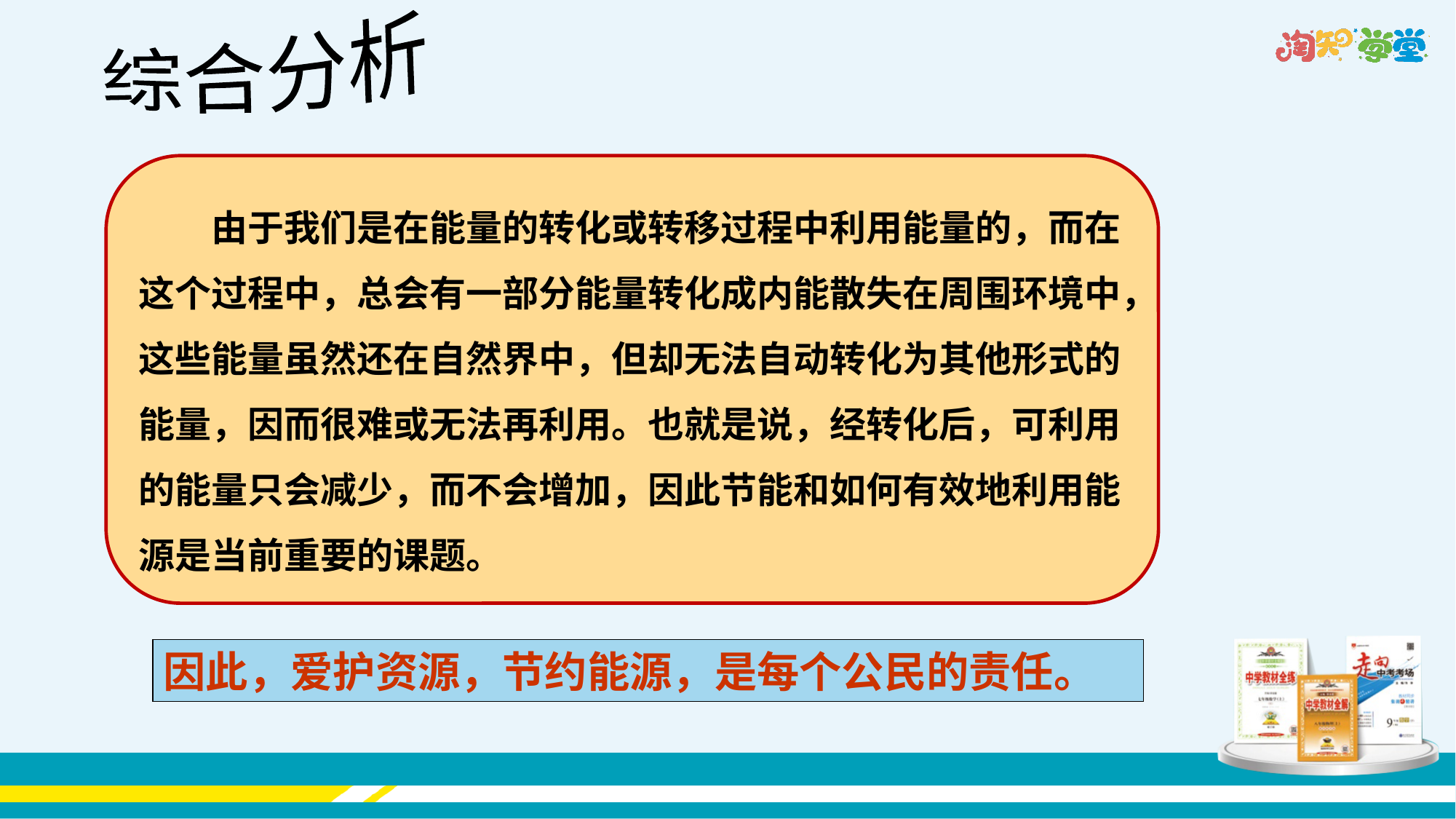

综合分析
　　由于我们是在能量的转化或转移过程中利用能量的，而在这个过程中，总会有一部分能量转化成内能散失在周围环境中，这些能量虽然还在自然界中，但却无法自动转化为其他形式的能量，因而很难或无法再利用。也就是说，经转化后，可利用的能量只会减少，而不会增加，因此节能和如何有效地利用能源是当前重要的课题。
因此，爱护资源，节约能源，是每个公民的责任。